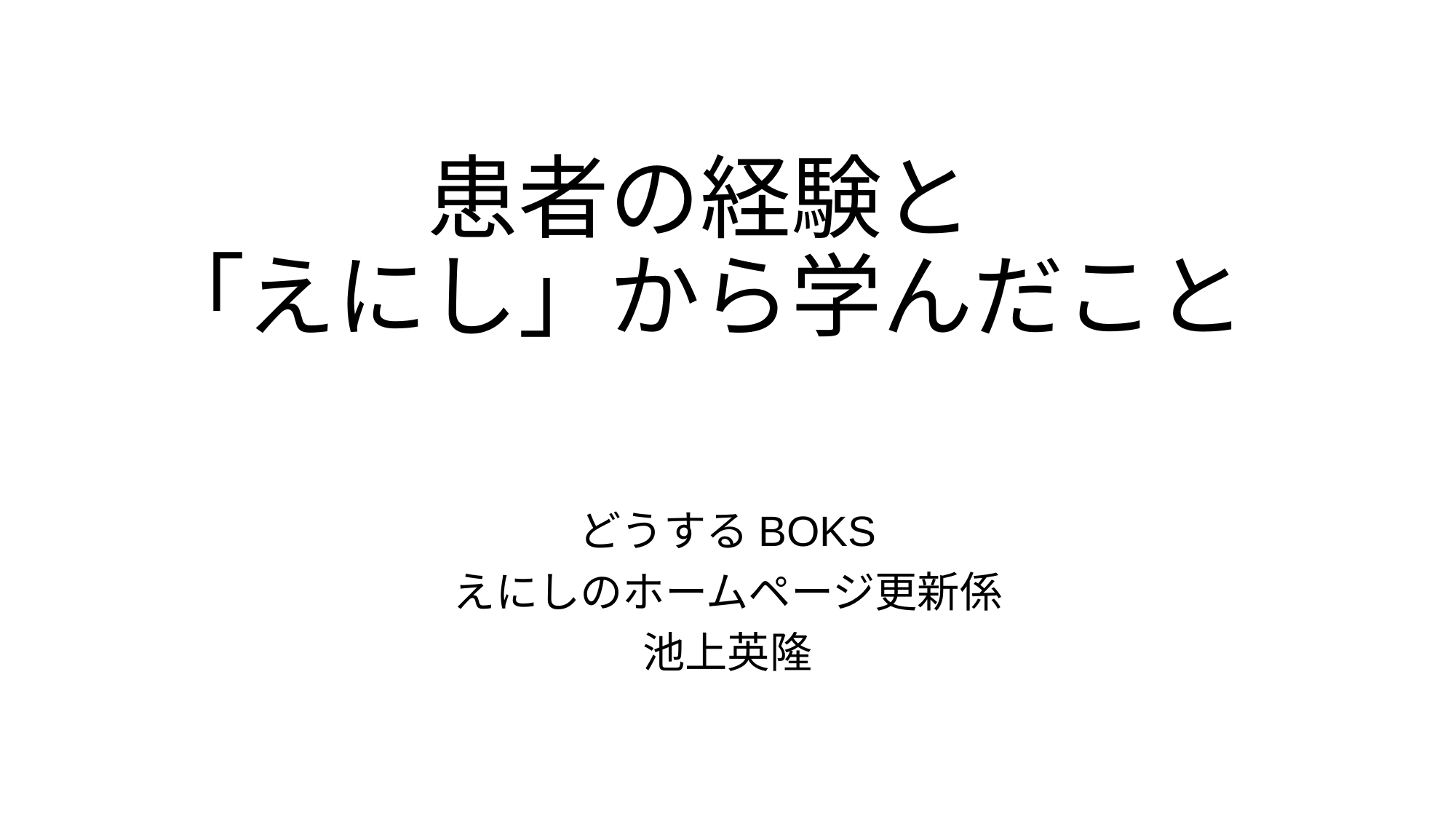

# 患者の経験と 「えにし」から学んだこと
どうするBOKS
えにしのホームページ更新係
池上英隆